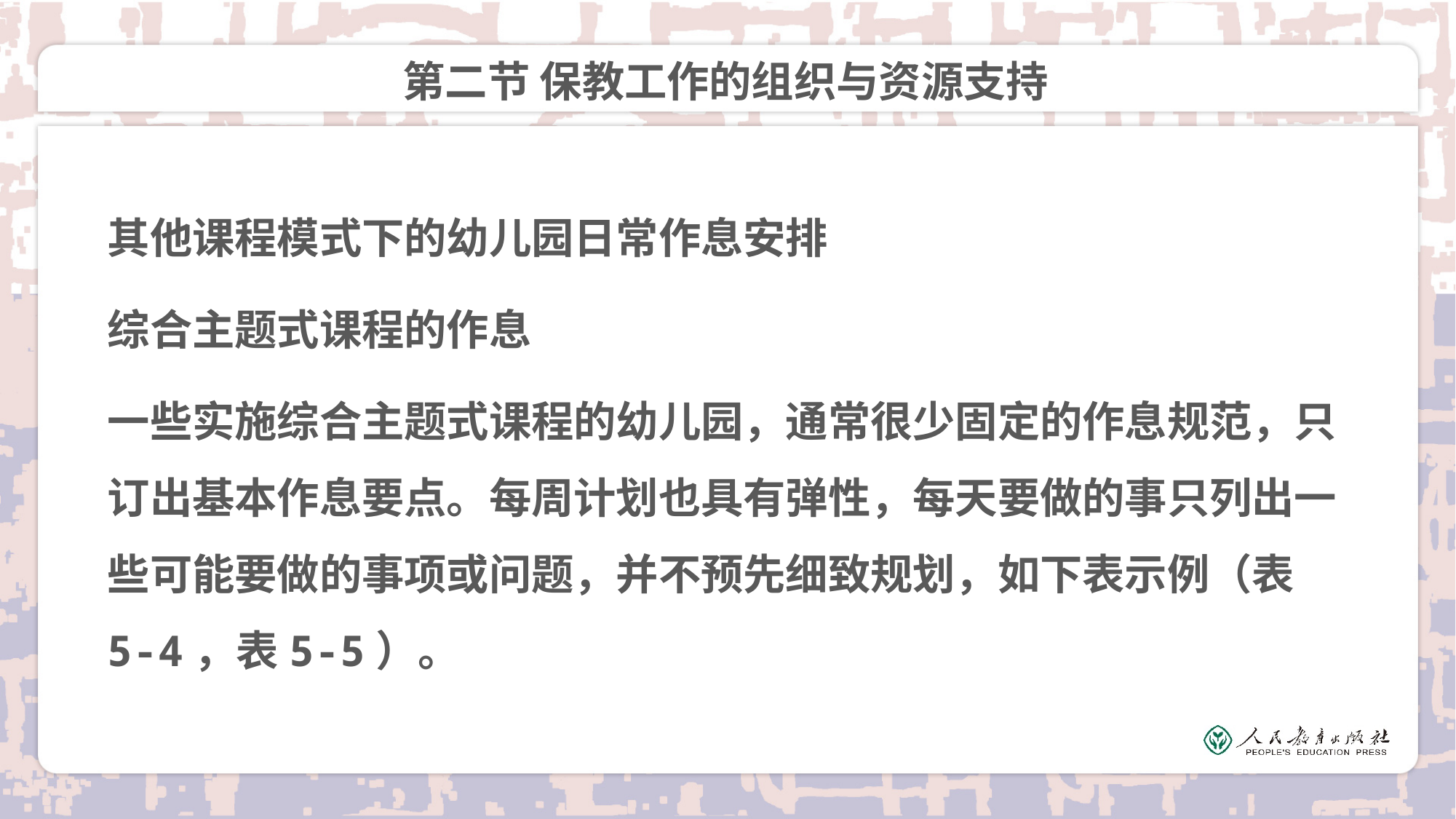

# 第二节 保教工作的组织与资源支持
其他课程模式下的幼儿园日常作息安排
综合主题式课程的作息
一些实施综合主题式课程的幼儿园，通常很少固定的作息规范，只订出基本作息要点。每周计划也具有弹性，每天要做的事只列出一些可能要做的事项或问题，并不预先细致规划，如下表示例（表5-4，表5-5）。